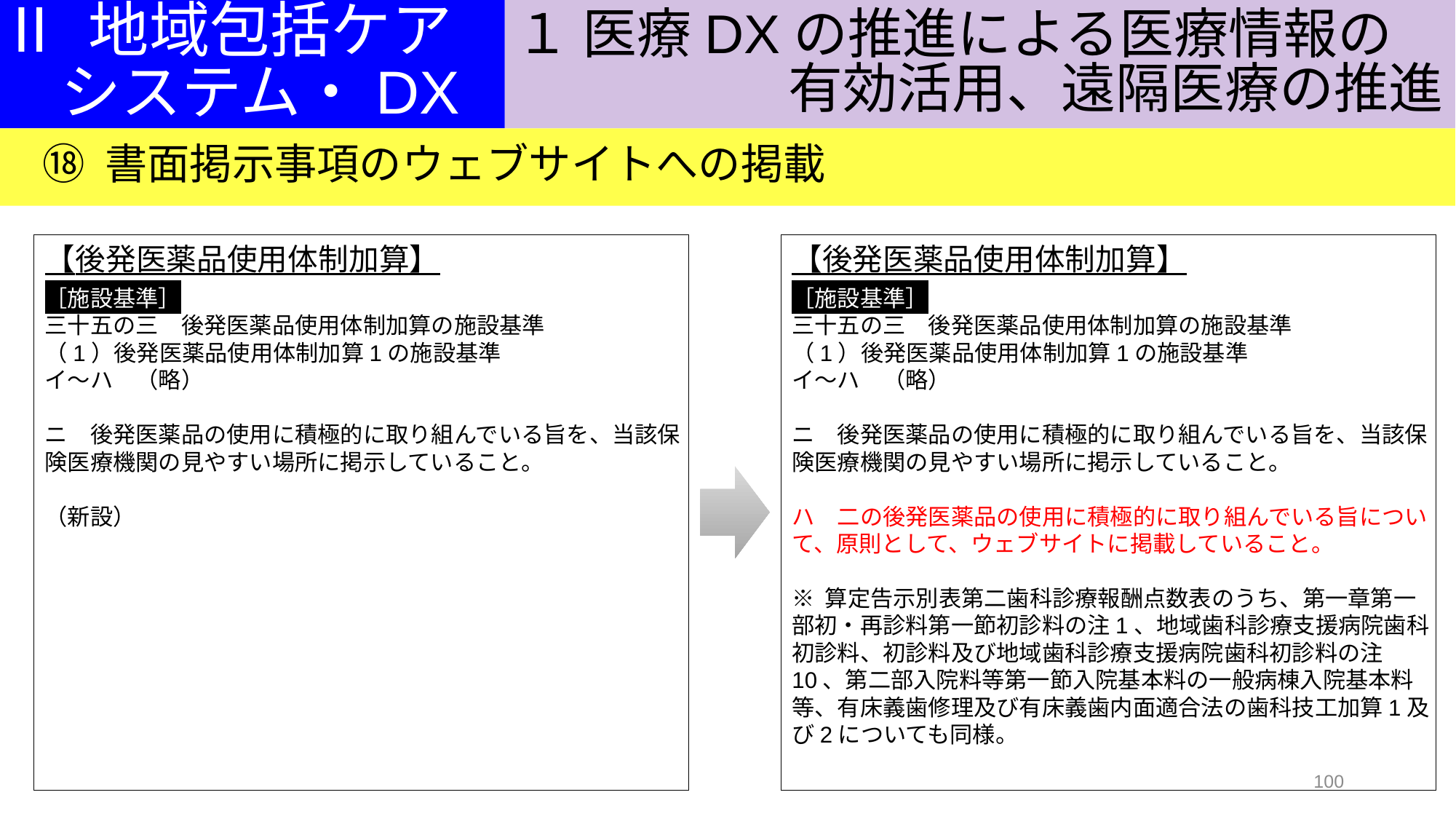

１ 医療DXの推進による医療情報の
　　　　　有効活用、遠隔医療の推進
Ⅱ 地域包括ケア
　システム・DX
⑱ 書面掲示事項のウェブサイトへの掲載
【後発医薬品使用体制加算】

［施設基準］
三十五の三　後発医薬品使用体制加算の施設基準
（1）後発医薬品使用体制加算1の施設基準
イ〜ハ　（略）

ニ　後発医薬品の使用に積極的に取り組んでいる旨を、当該保険医療機関の見やすい場所に掲示していること。

（新設）

【後発医薬品使用体制加算】

［施設基準］
三十五の三　後発医薬品使用体制加算の施設基準
（1）後発医薬品使用体制加算1の施設基準
イ〜ハ　（略）

ニ　後発医薬品の使用に積極的に取り組んでいる旨を、当該保険医療機関の見やすい場所に掲示していること。

ハ　二の後発医薬品の使用に積極的に取り組んでいる旨について、原則として、ウェブサイトに掲載していること。

※ 算定告示別表第二歯科診療報酬点数表のうち、第一章第一部初・再診料第一節初診料の注1、地域歯科診療支援病院歯科初診料、初診料及び地域歯科診療支援病院歯科初診料の注10、第二部入院料等第一節入院基本料の一般病棟入院基本料等、有床義歯修理及び有床義歯内面適合法の歯科技工加算1及び2についても同様。

100